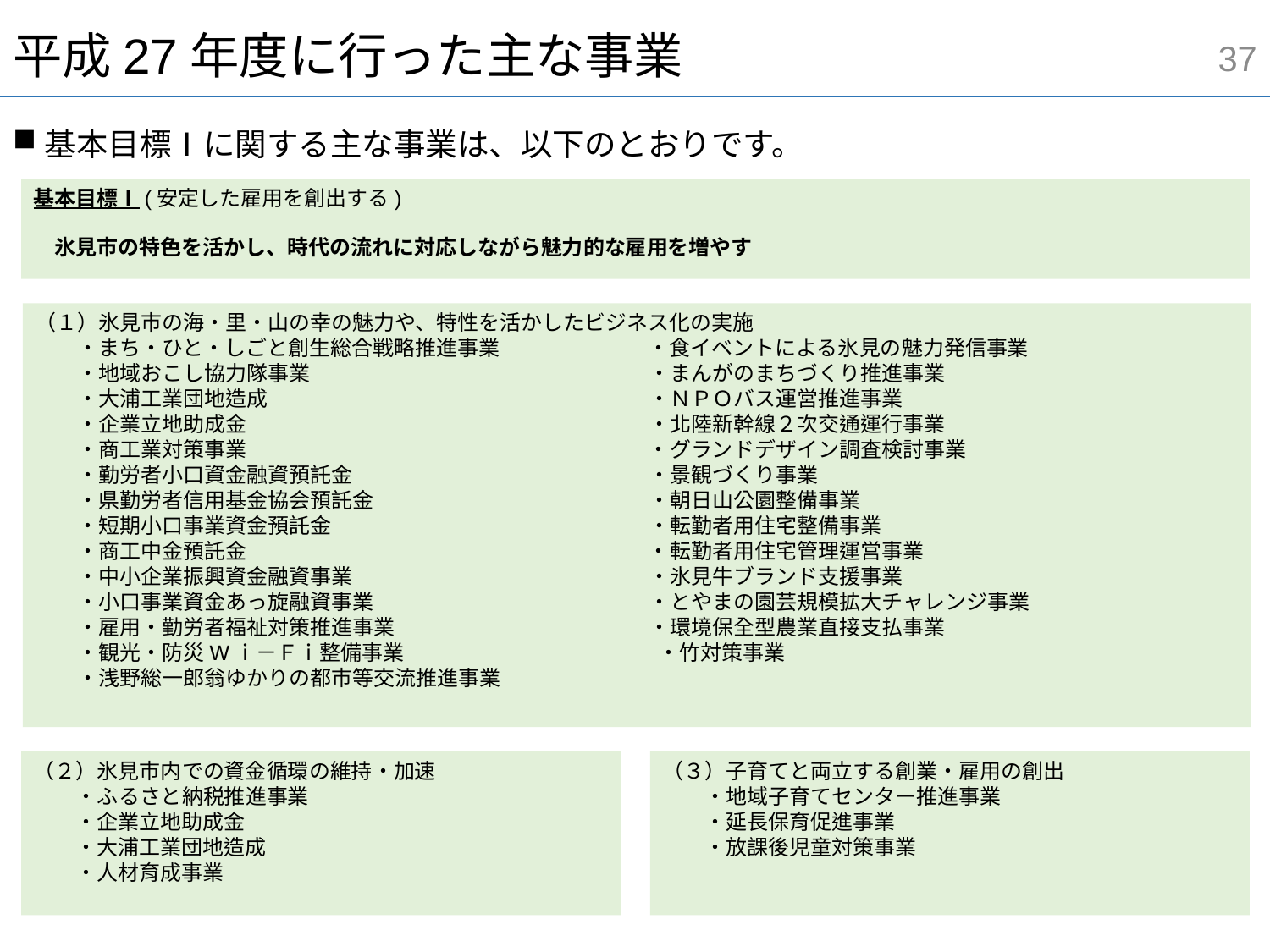

37
# 平成27年度に行った主な事業
基本目標Ⅰに関する主な事業は、以下のとおりです。
基本目標Ⅰ(安定した雇用を創出する)

　氷見市の特色を活かし、時代の流れに対応しながら魅力的な雇用を増やす
（１）氷見市の海・里・山の幸の魅力や、特性を活かしたビジネス化の実施
　　・まち・ひと・しごと創生総合戦略推進事業　　　　　　　・食イベントによる氷見の魅力発信事業
　　・地域おこし協力隊事業　　　　　　　　　　　　　　　　・まんがのまちづくり推進事業
　　・大浦工業団地造成　　　　　　　　　　　　　　　　　　・ＮＰＯバス運営推進事業
　　・企業立地助成金　　　　　　　　　　　　　　　　　　　・北陸新幹線２次交通運行事業
　　・商工業対策事業　　　　　　　　　　　　　　　　　　　・グランドデザイン調査検討事業
　　・勤労者小口資金融資預託金　　　　　　　　　　　　　　・景観づくり事業
　　・県勤労者信用基金協会預託金　　　　　　　　　　　　　・朝日山公園整備事業
　　・短期小口事業資金預託金　　　　　　　　　　　　　　　・転勤者用住宅整備事業
　　・商工中金預託金　　　　　　　　　　　　　　　　　　　・転勤者用住宅管理運営事業
　　・中小企業振興資金融資事業　　　　　　　　　　　　　　・氷見牛ブランド支援事業
　　・小口事業資金あっ旋融資事業　　　　　　　　　　　　　・とやまの園芸規模拡大チャレンジ事業
　　・雇用・勤労者福祉対策推進事業　　　　　　　　　　　　・環境保全型農業直接支払事業
　　・観光・防災Wｉ－Ｆｉ整備事業　　　　　　　　　　　　・竹対策事業
　　・浅野総一郎翁ゆかりの都市等交流推進事業
（３）子育てと両立する創業・雇用の創出
　　・地域子育てセンター推進事業
　　・延長保育促進事業
　　・放課後児童対策事業
（２）氷見市内での資金循環の維持・加速
　　・ふるさと納税推進事業
　　・企業立地助成金
　　・大浦工業団地造成
　　・人材育成事業